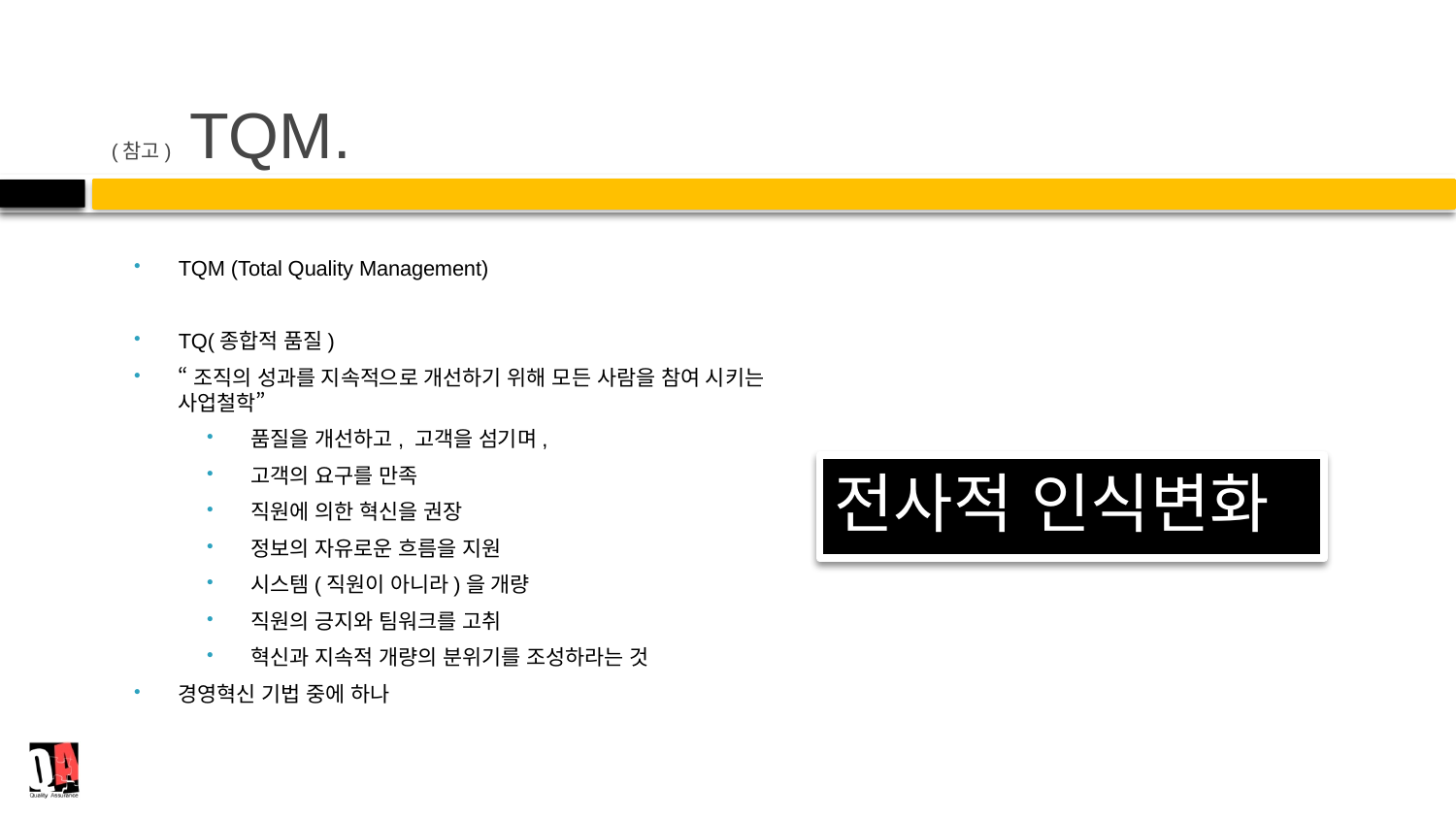

# (참고) TQM.

TQM (Total Quality Management)

TQ(종합적 품질)
“조직의 성과를 지속적으로 개선하기 위해 모든 사람을 참여 시키는 사업철학”
품질을 개선하고, 고객을 섬기며,
고객의 요구를 만족
직원에 의한 혁신을 권장
정보의 자유로운 흐름을 지원
시스템(직원이 아니라)을 개량
직원의 긍지와 팀워크를 고취
혁신과 지속적 개량의 분위기를 조성하라는 것
경영혁신 기법 중에 하나
전사적 인식변화